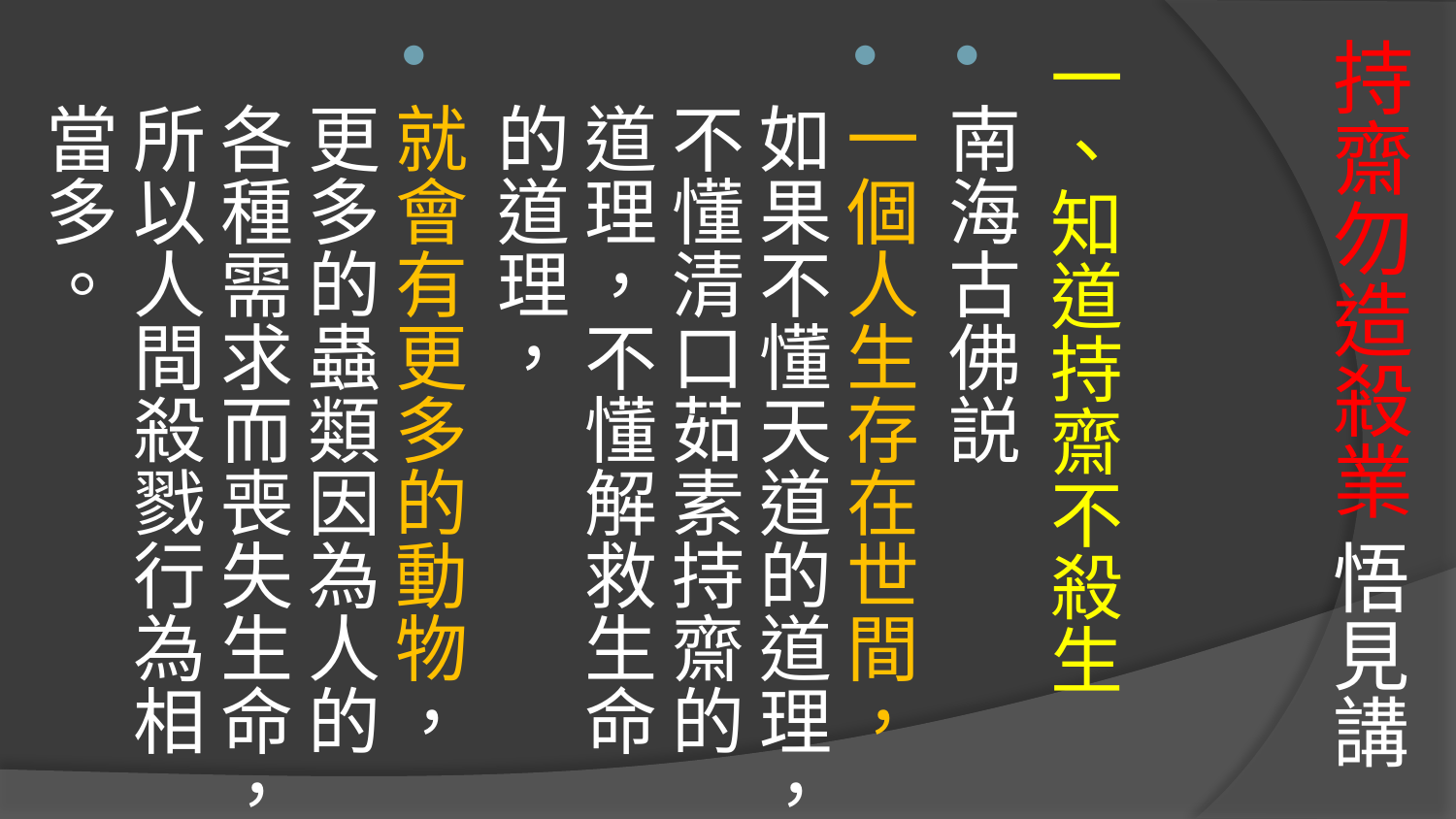

# 持齋勿造殺業 悟見講
一、知道持齋不殺生
南海古佛説
一個人生存在世間，如果不懂天道的道理，不懂清口茹素持齋的道理，不懂解救生命的道理，
就會有更多的動物，更多的蟲類因為人的各種需求而喪失生命，所以人間殺戮行為相當多。